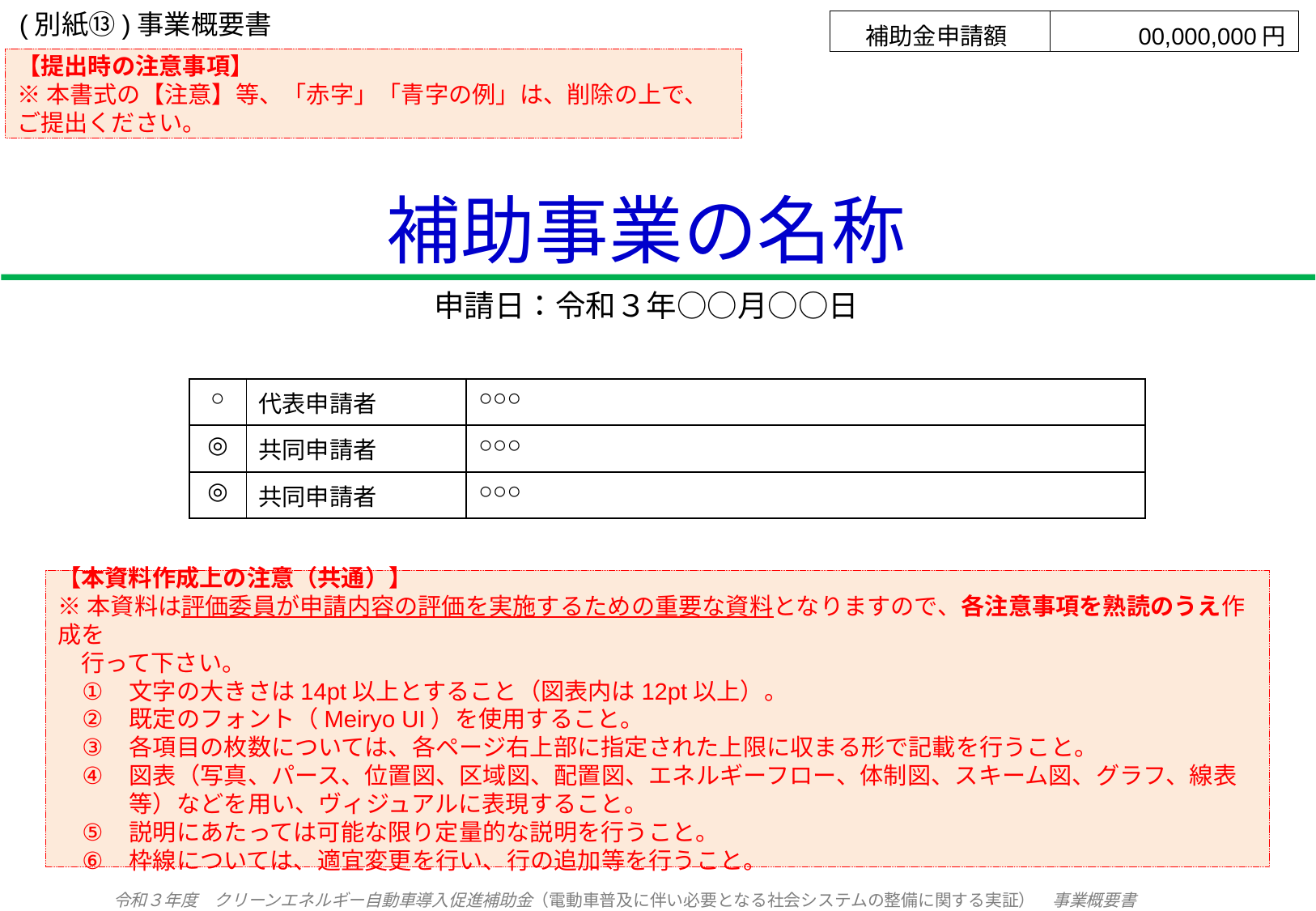

(別紙⑬)事業概要書
| 補助金申請額 | 00,000,000円 |
| --- | --- |
【提出時の注意事項】
※本書式の【注意】等、「赤字」「青字の例」は、削除の上で、ご提出ください。
# 補助事業の名称
申請日：令和３年○○月○○日
| ○ | 代表申請者 | ○○○ |
| --- | --- | --- |
| ◎ | 共同申請者 | ○○○ |
| ◎ | 共同申請者 | ○○○ |
【本資料作成上の注意（共通）】
※本資料は評価委員が申請内容の評価を実施するための重要な資料となりますので、各注意事項を熟読のうえ作成を
　行って下さい。
文字の大きさは14pt以上とすること（図表内は12pt以上）。
既定のフォント（Meiryo UI）を使用すること。
各項目の枚数については、各ページ右上部に指定された上限に収まる形で記載を行うこと。
図表（写真、パース、位置図、区域図、配置図、エネルギーフロー、体制図、スキーム図、グラフ、線表等）などを用い、ヴィジュアルに表現すること。
説明にあたっては可能な限り定量的な説明を行うこと。
枠線については、適宜変更を行い、行の追加等を行うこと。